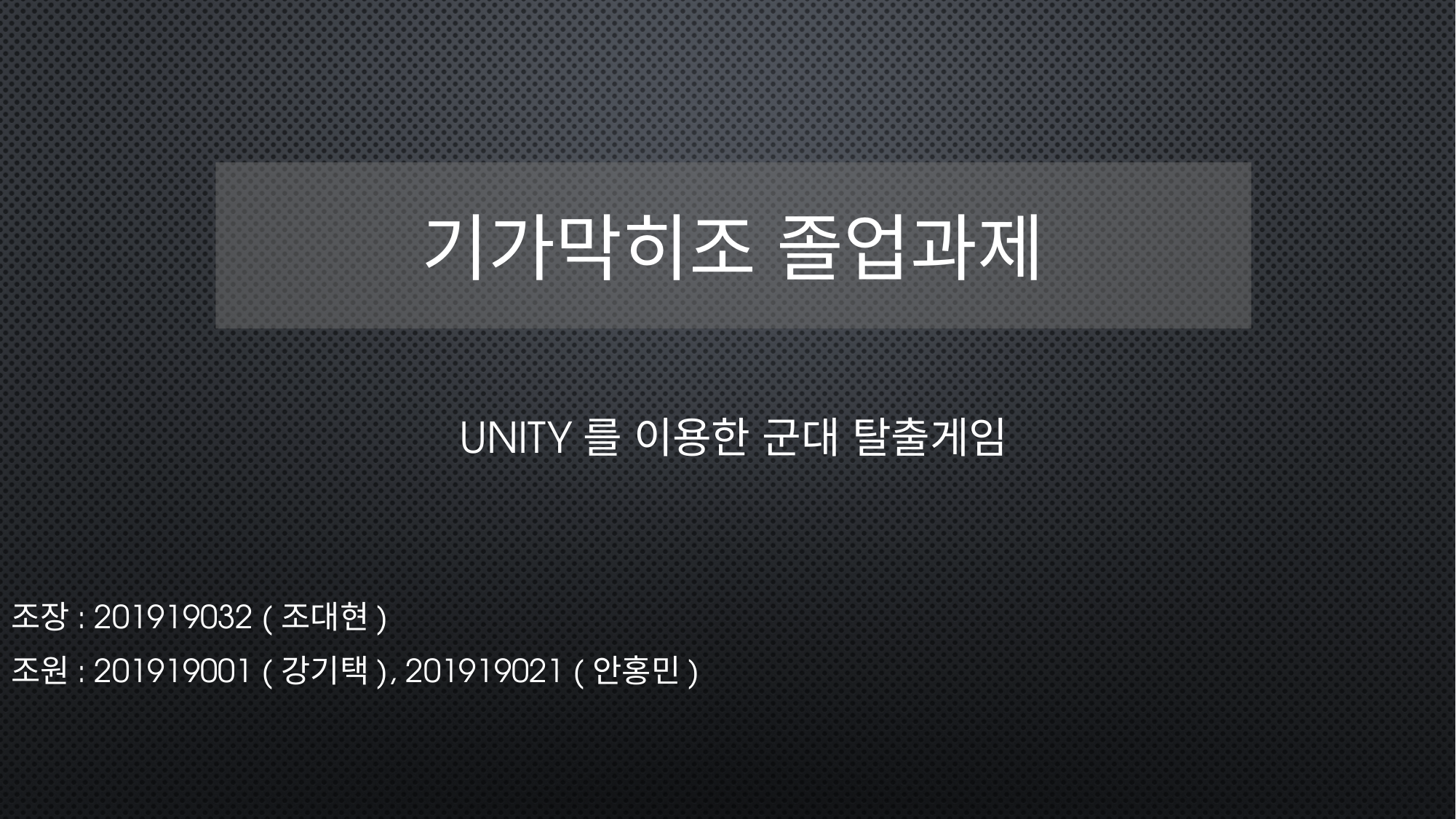

기가막히조 졸업과제
# Unity를 이용한 군대 탈출게임
조장: 201919032 (조대현)
조원: 201919001 (강기택), 201919021 (안홍민)